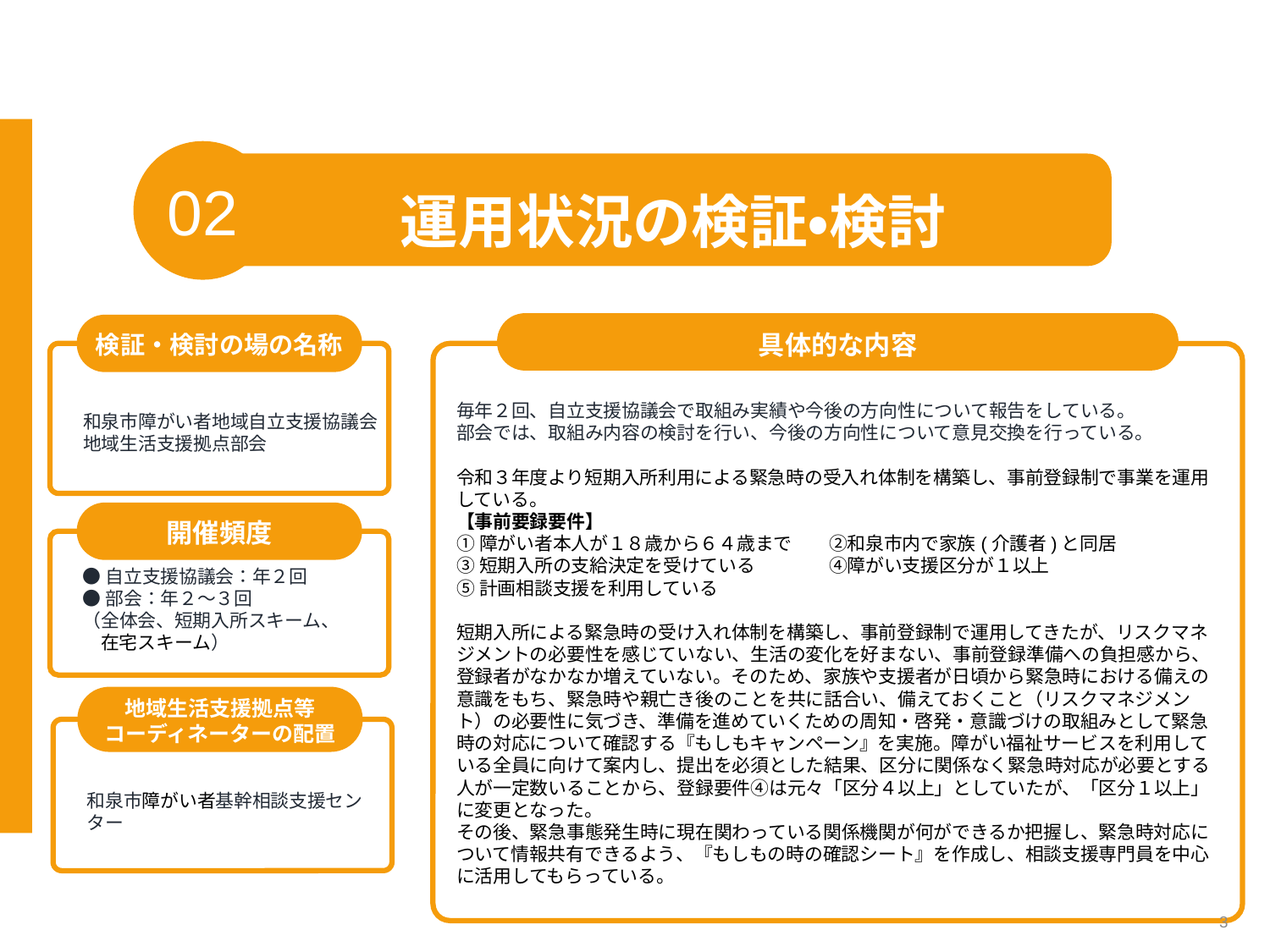

02

運用状況の検証・検討

具体的な内容
検証・検討の場の名称

毎年２回、自立支援協議会で取組み実績や今後の方向性について報告をしている。
部会では、取組み内容の検討を行い、今後の方向性について意見交換を行っている。

令和３年度より短期入所利用による緊急時の受入れ体制を構築し、事前登録制で事業を運用している。
【事前要録要件】
①障がい者本人が１８歳から６４歳まで　　②和泉市内で家族(介護者)と同居
③短期入所の支給決定を受けている　　　　④障がい支援区分が１以上
⑤計画相談支援を利用している

短期入所による緊急時の受け入れ体制を構築し、事前登録制で運用してきたが、リスクマネジメントの必要性を感じていない、生活の変化を好まない、事前登録準備への負担感から、登録者がなかなか増えていない。そのため、家族や支援者が日頃から緊急時における備えの意識をもち、緊急時や親亡き後のことを共に話合い、備えておくこと（リスクマネジメント）の必要性に気づき、準備を進めていくための周知・啓発・意識づけの取組みとして緊急時の対応について確認する『もしもキャンペーン』を実施。障がい福祉サービスを利用している全員に向けて案内し、提出を必須とした結果、区分に関係なく緊急時対応が必要とする人が一定数いることから、登録要件④は元々「区分４以上」としていたが、「区分１以上」に変更となった。
その後、緊急事態発生時に現在関わっている関係機関が何ができるか把握し、緊急時対応について情報共有できるよう、『もしもの時の確認シート』を作成し、相談支援専門員を中心に活用してもらっている。
和泉市障がい者地域自立支援協議会地域生活支援拠点部会
開催頻度

●自立支援協議会：年２回
●部会：年２～３回
（全体会、短期入所スキーム、
　在宅スキーム）
地域生活支援拠点等
コーディネーターの配置

和泉市障がい者基幹相談支援センター
3